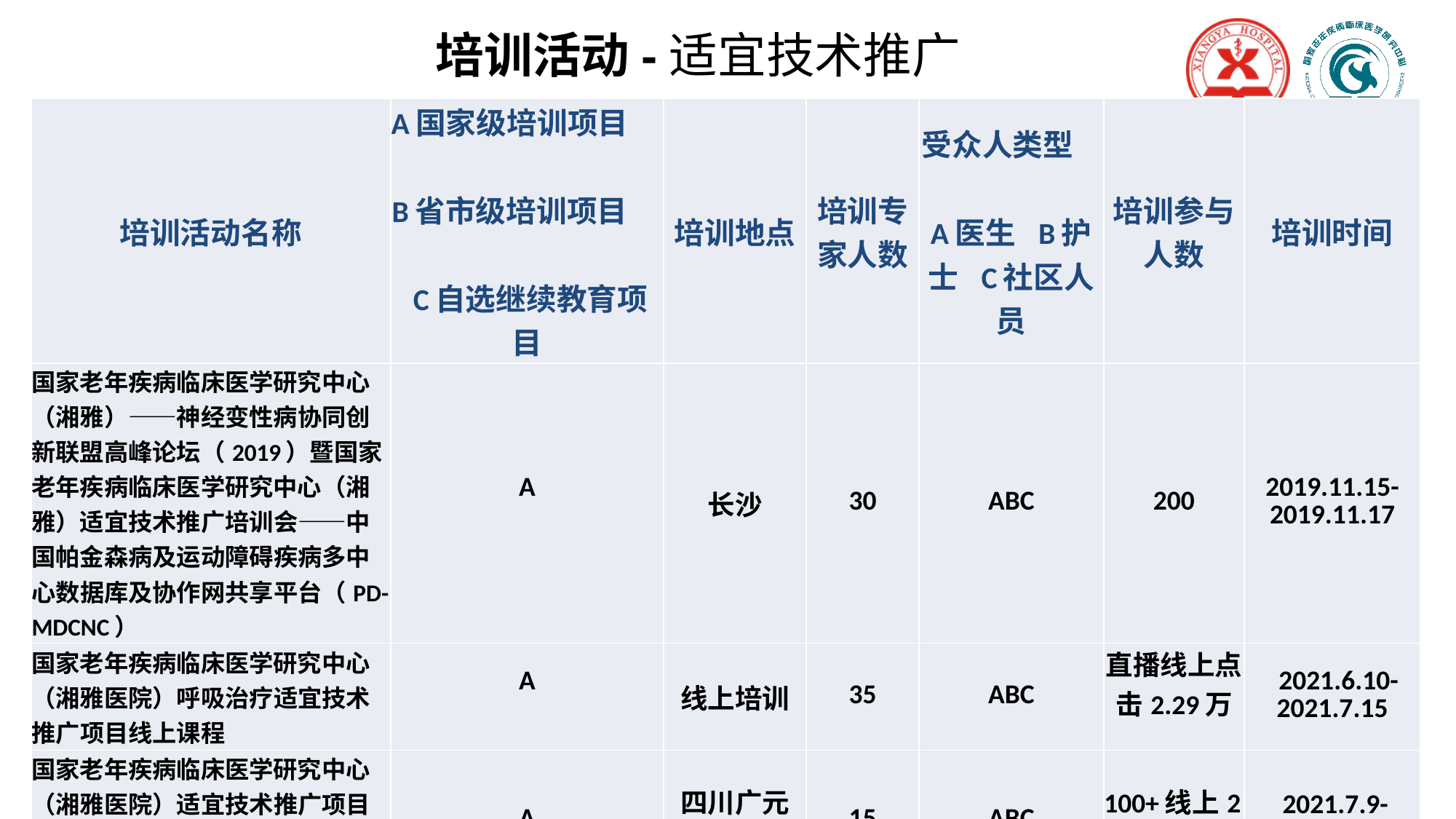

培训活动-适宜技术推广
| 培训活动名称 | A国家级培训项目 B省市级培训项目 C自选继续教育项目 | 培训地点 | 培训专家人数 | 受众人类型 A医生 B护士 C社区人员 | 培训参与人数 | 培训时间 |
| --- | --- | --- | --- | --- | --- | --- |
| 国家老年疾病临床医学研究中心（湘雅）——神经变性病协同创新联盟高峰论坛（2019）暨国家老年疾病临床医学研究中心（湘雅）适宜技术推广培训会——中国帕金森病及运动障碍疾病多中心数据库及协作网共享平台（PD-MDCNC） | A | 长沙 | 30 | ABC | 200 | 2019.11.15-2019.11.17 |
| 国家老年疾病临床医学研究中心（湘雅医院）呼吸治疗适宜技术推广项目线上课程 | A | 线上培训 | 35 | ABC | 直播线上点击2.29万 | 2021.6.10-2021.7.15 |
| 国家老年疾病临床医学研究中心（湘雅医院）适宜技术推广项目——老年胃肠肿瘤腹腔镜手术规范化培训 | A | 四川广元 线上+线下 | 15 | ABC | 100+线上2万余人 | 2021.7.9-2021.7.11 |